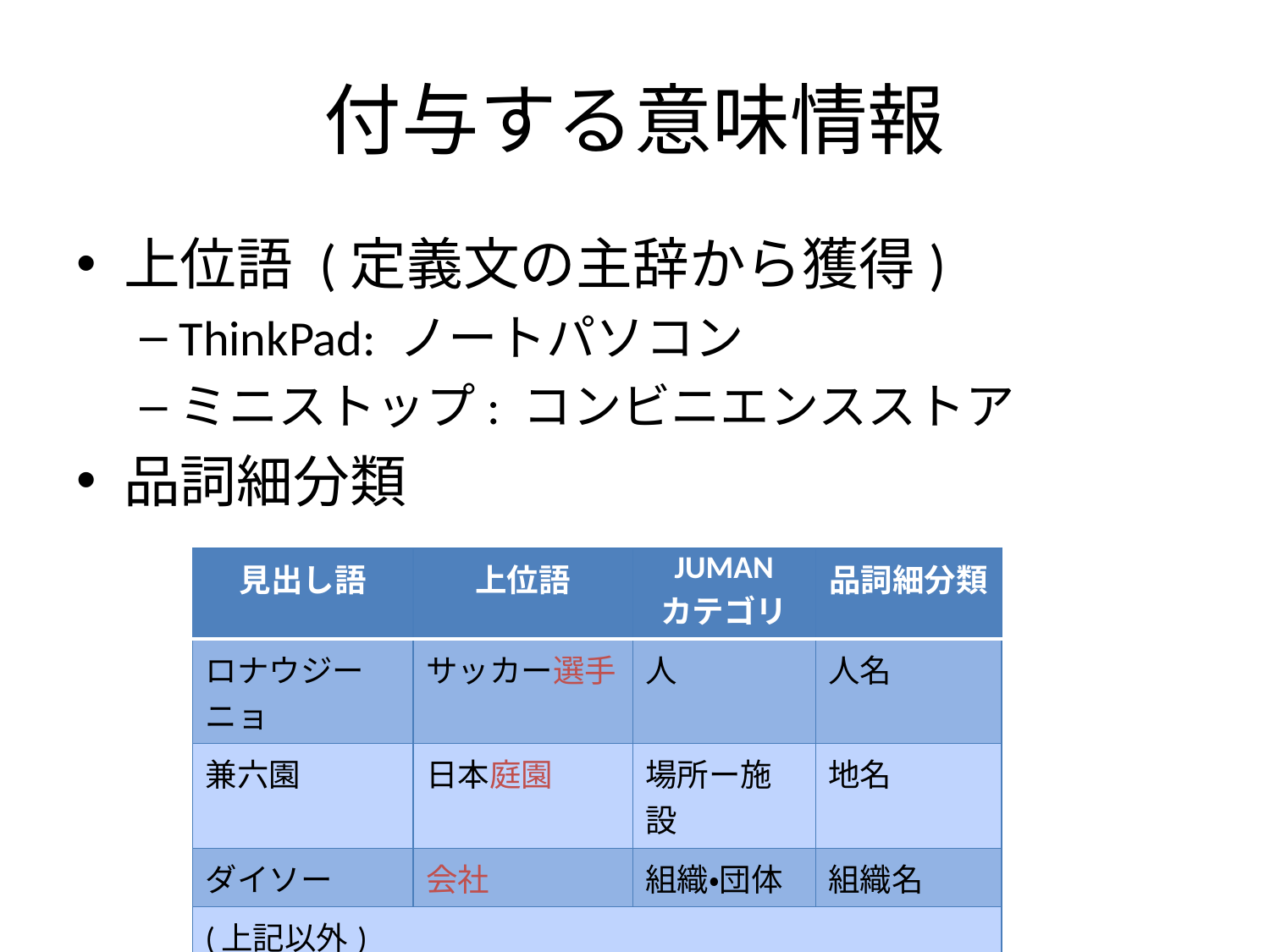

# 付与する意味情報
上位語 (定義文の主辞から獲得)
ThinkPad: ノートパソコン
ミニストップ: コンビニエンスストア
品詞細分類
| 見出し語 | 上位語 | JUMAN カテゴリ | 品詞細分類 |
| --- | --- | --- | --- |
| ロナウジーニョ | サッカー選手 | 人 | 人名 |
| 兼六園 | 日本庭園 | 場所ー施設 | 地名 |
| ダイソー | 会社 | 組織・団体 | 組織名 |
| (上記以外) |  |  |  |
| インクィジター | アクション小説 | 抽象物 | 普通名詞 |